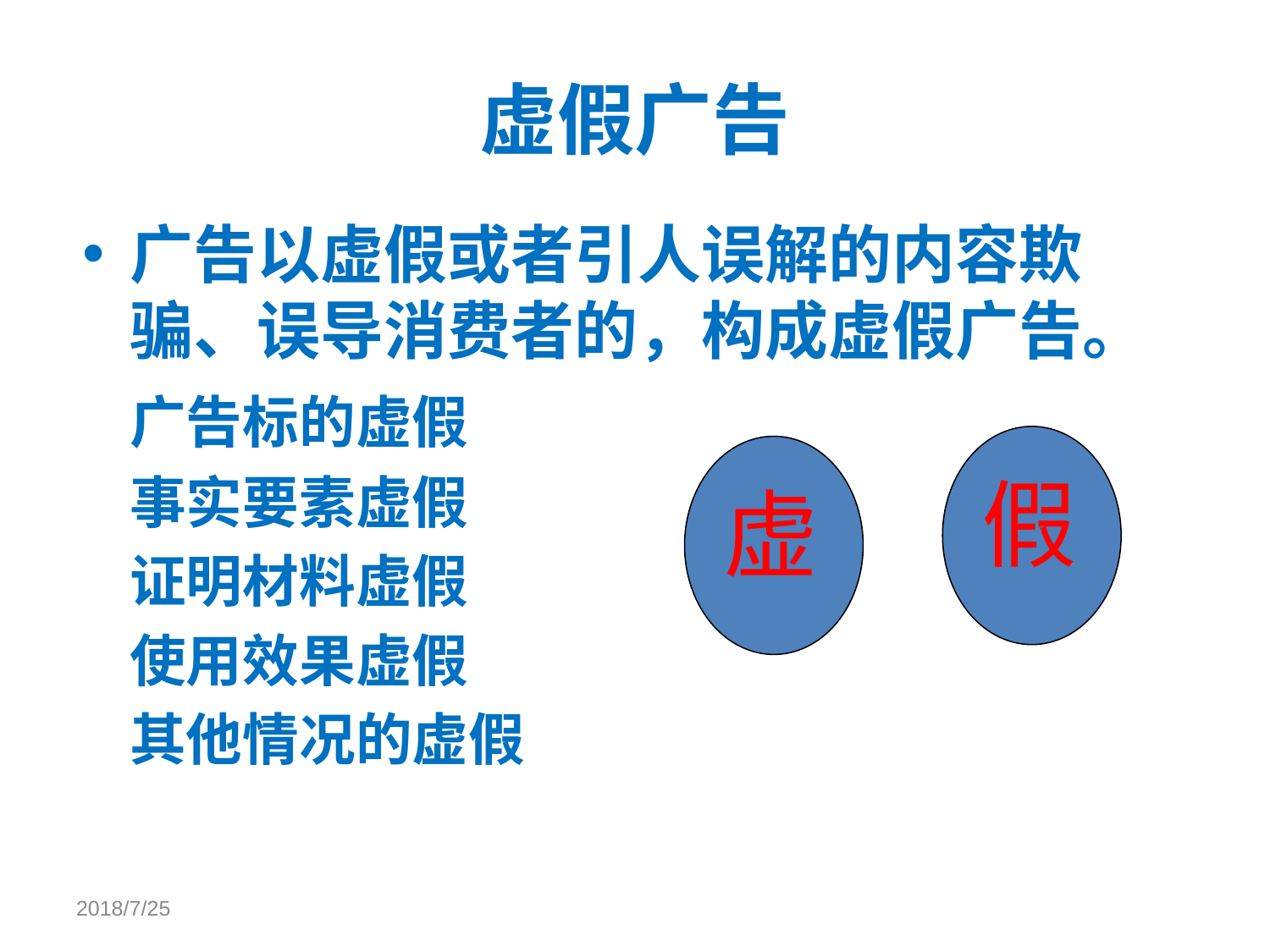

# 虚假广告
广告以虚假或者引人误解的内容欺骗、误导消费者的，构成虚假广告。
	广告标的虚假
	事实要素虚假
	证明材料虚假
	使用效果虚假
	其他情况的虚假
假
虚
2018/7/25